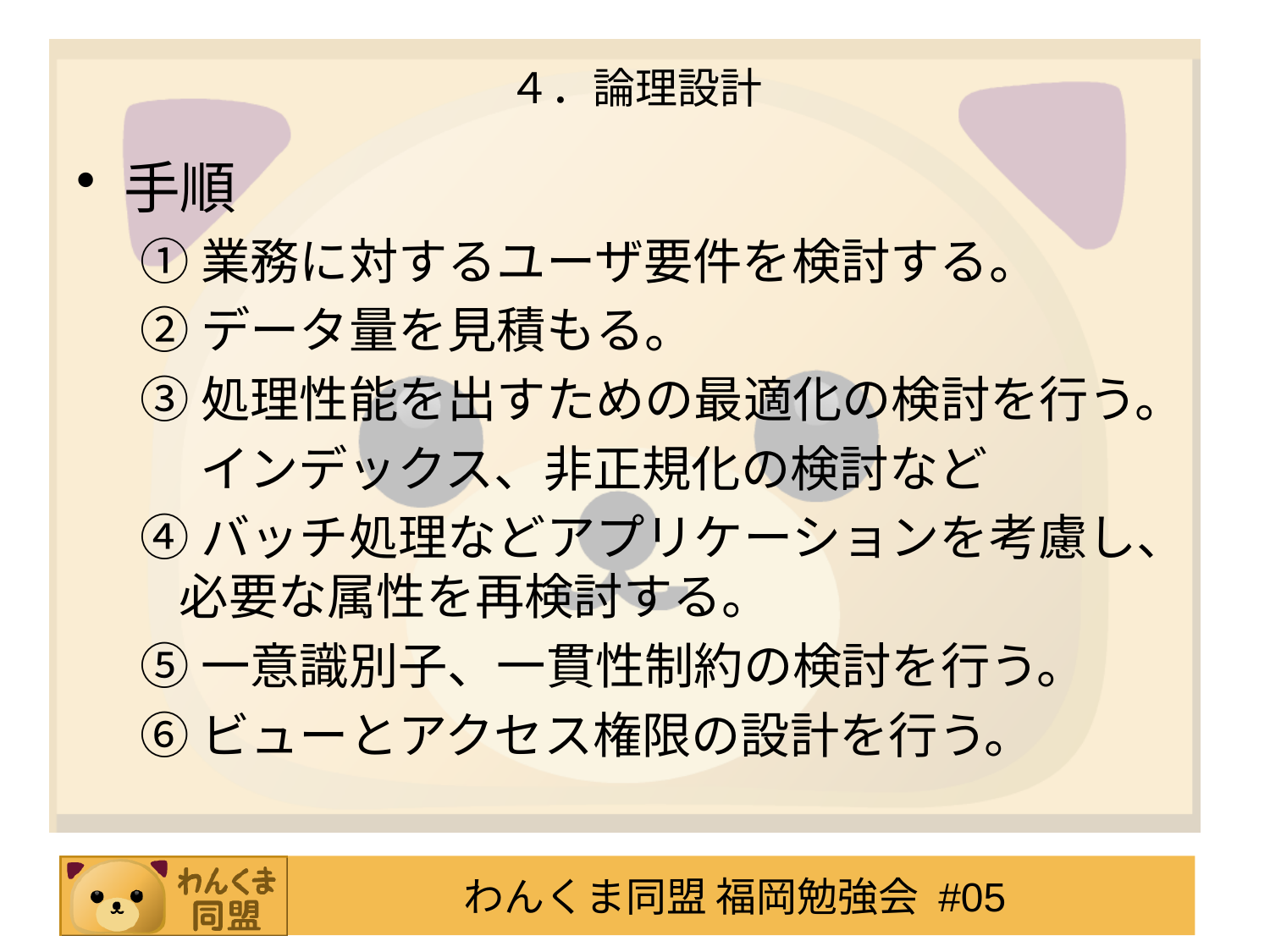

# ４．論理設計
手順
①業務に対するユーザ要件を検討する。
②データ量を見積もる。
③処理性能を出すための最適化の検討を行う。
　 インデックス、非正規化の検討など
④バッチ処理などアプリケーションを考慮し、
必要な属性を再検討する。
⑤一意識別子、一貫性制約の検討を行う。
⑥ビューとアクセス権限の設計を行う。